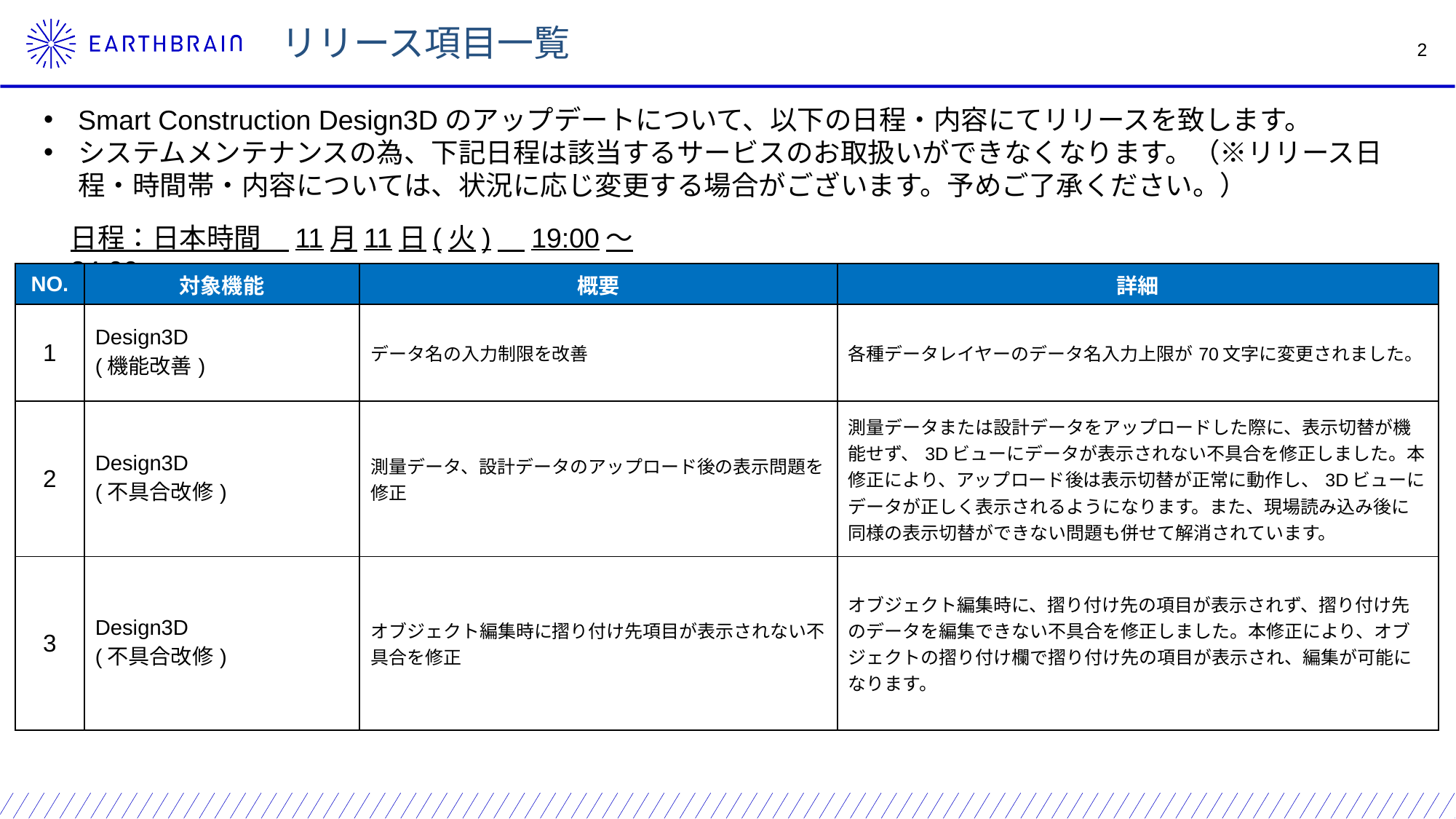

リリース項目一覧
Smart Construction Design3Dのアップデートについて、以下の日程・内容にてリリースを致します。
システムメンテナンスの為、下記日程は該当するサービスのお取扱いができなくなります。（※リリース日程・時間帯・内容については、状況に応じ変更する場合がございます。予めご了承ください。）
日程：日本時間　11月11日(火)　19:00～24:00
| NO. | 対象機能 | 概要 | 詳細 |
| --- | --- | --- | --- |
| 1 | Design3D (機能改善) | データ名の入力制限を改善 | 各種データレイヤーのデータ名入力上限が70文字に変更されました。 |
| 2 | Design3D (不具合改修) | 測量データ、設計データのアップロード後の表示問題を修正 | 測量データまたは設計データをアップロードした際に、表示切替が機能せず、3Dビューにデータが表示されない不具合を修正しました。本修正により、アップロード後は表示切替が正常に動作し、3Dビューにデータが正しく表示されるようになります。また、現場読み込み後に同様の表示切替ができない問題も併せて解消されています。 |
| 3 | Design3D (不具合改修) | オブジェクト編集時に摺り付け先項目が表示されない不具合を修正 | オブジェクト編集時に、摺り付け先の項目が表示されず、摺り付け先のデータを編集できない不具合を修正しました。本修正により、オブジェクトの摺り付け欄で摺り付け先の項目が表示され、編集が可能になります。 |